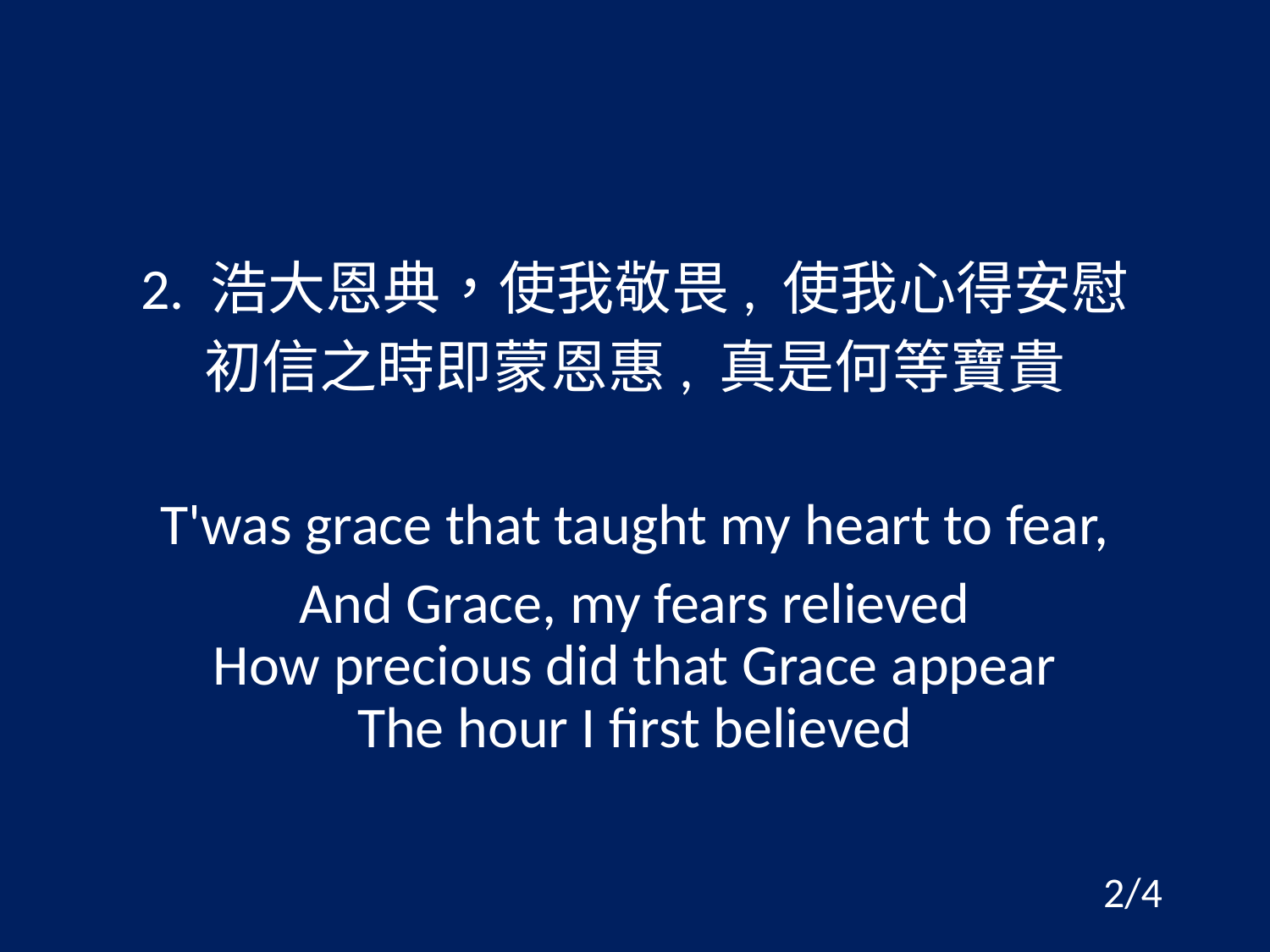

#
2. 浩大恩典，使我敬畏, 使我心得安慰
初信之時即蒙恩惠, 真是何等寶貴

T'was grace that taught my heart to fear,
And Grace, my fears relieved
How precious did that Grace appear
The hour I first believed

2/4